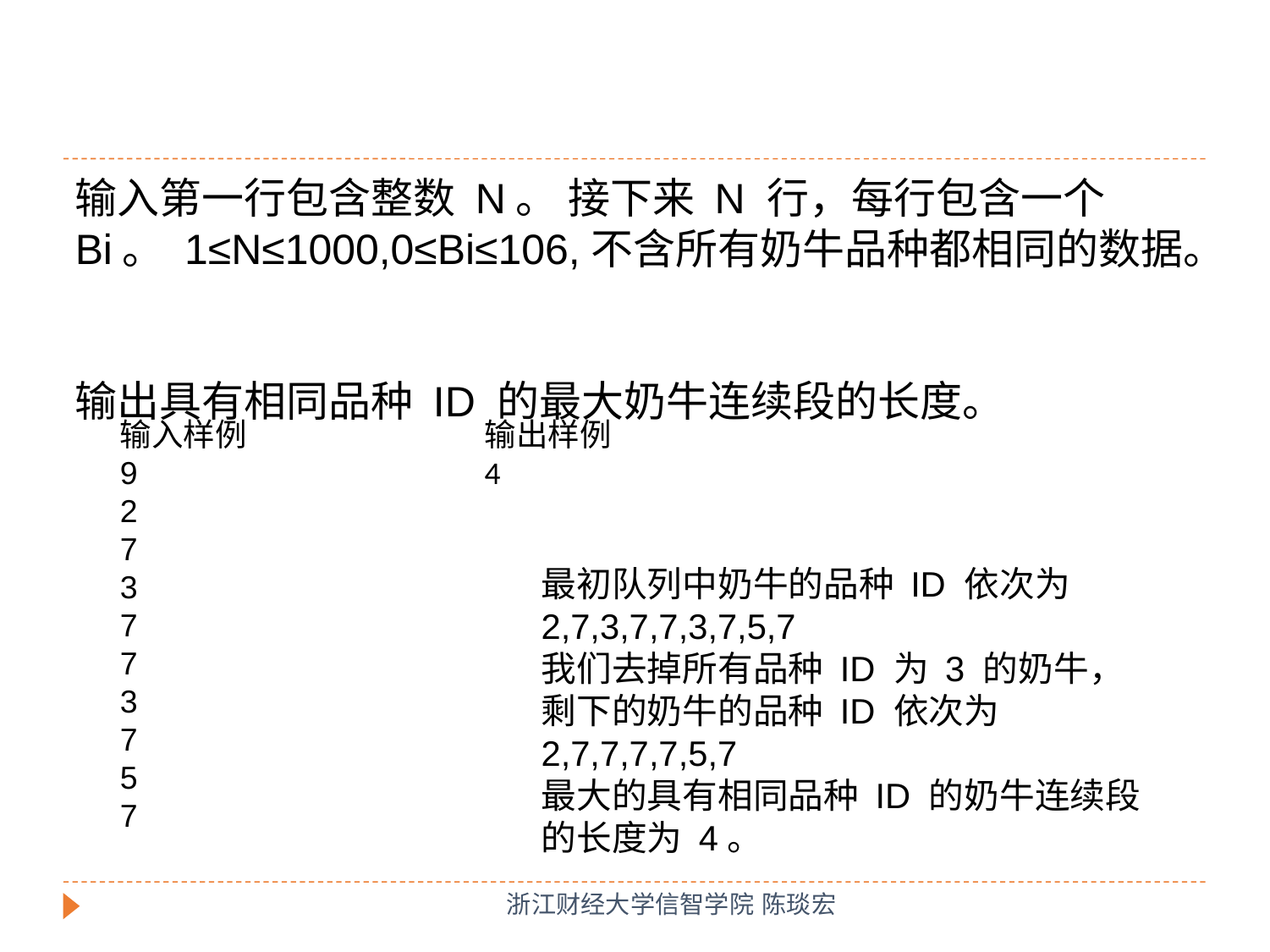

输入第一行包含整数 N。 接下来 N 行，每行包含一个 Bi。 1≤N≤1000,0≤Bi≤106,不含所有奶牛品种都相同的数据。

输出具有相同品种 ID 的最大奶牛连续段的长度。

输入样例
9
2
7
3
7
7
3
7
5
7
输出样例
4

最初队列中奶牛的品种 ID 依次为 2,7,3,7,7,3,7,5,7
我们去掉所有品种 ID 为 3 的奶牛，剩下的奶牛的品种 ID 依次为 2,7,7,7,7,5,7
最大的具有相同品种 ID 的奶牛连续段的长度为 4。
浙江财经大学信智学院 陈琰宏
32